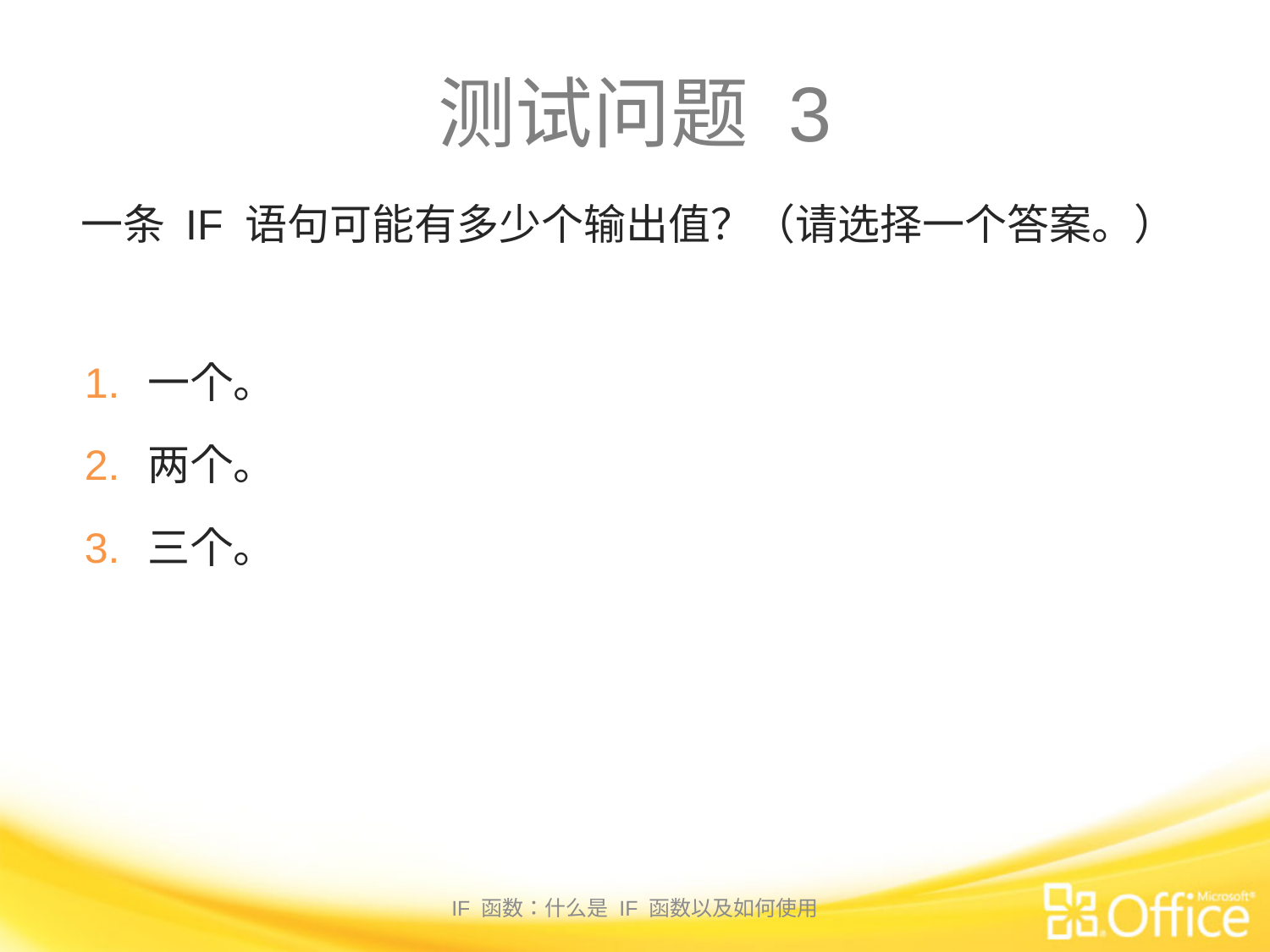

# 测试问题 3
一条 IF 语句可能有多少个输出值？（请选择一个答案。）
一个。
两个。
三个。
IF 函数：什么是 IF 函数以及如何使用